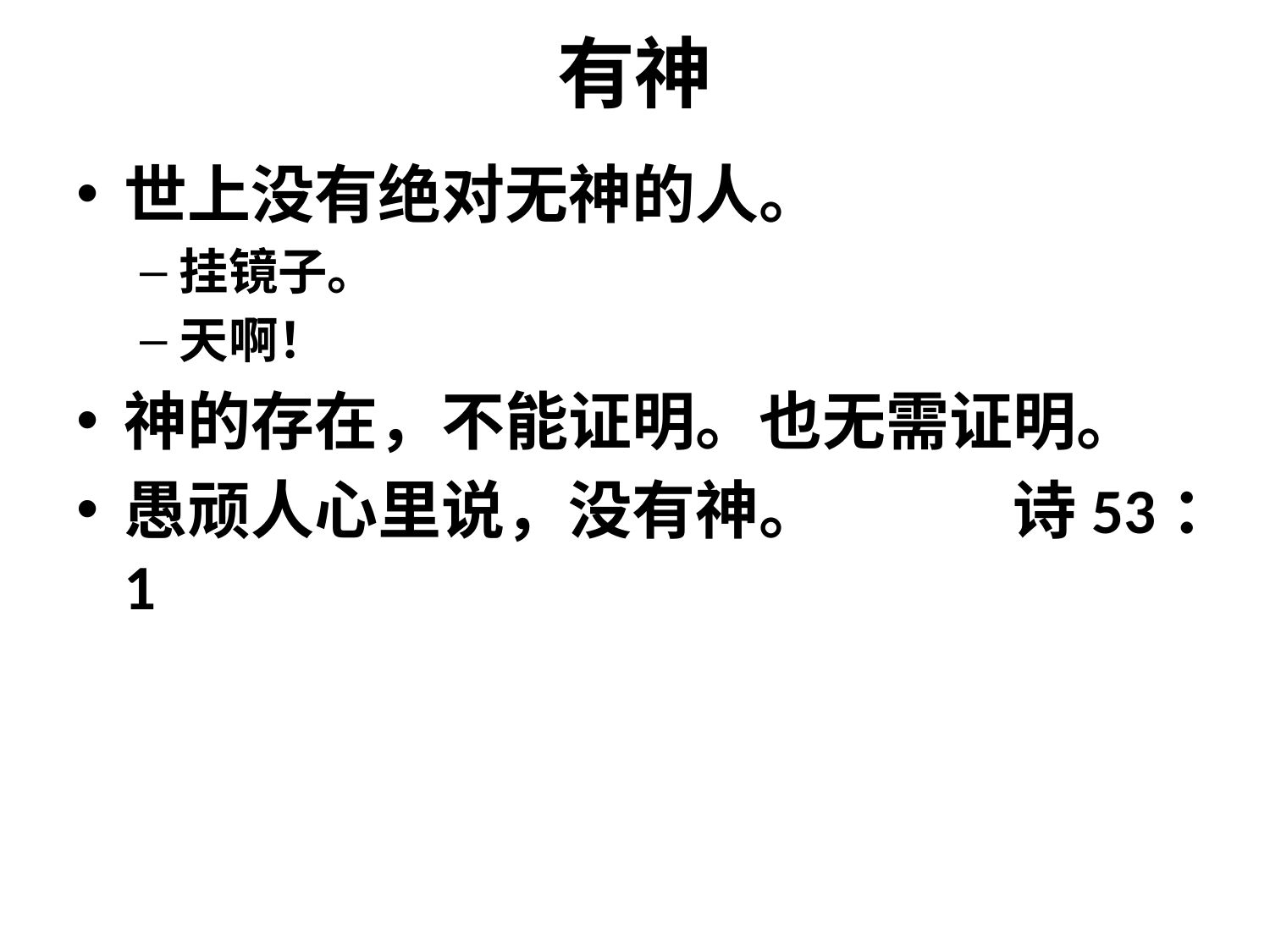

# 有神
世上没有绝对无神的人。
挂镜子。
天啊！
神的存在，不能证明。也无需证明。
愚顽人心里说，没有神。		诗53：1